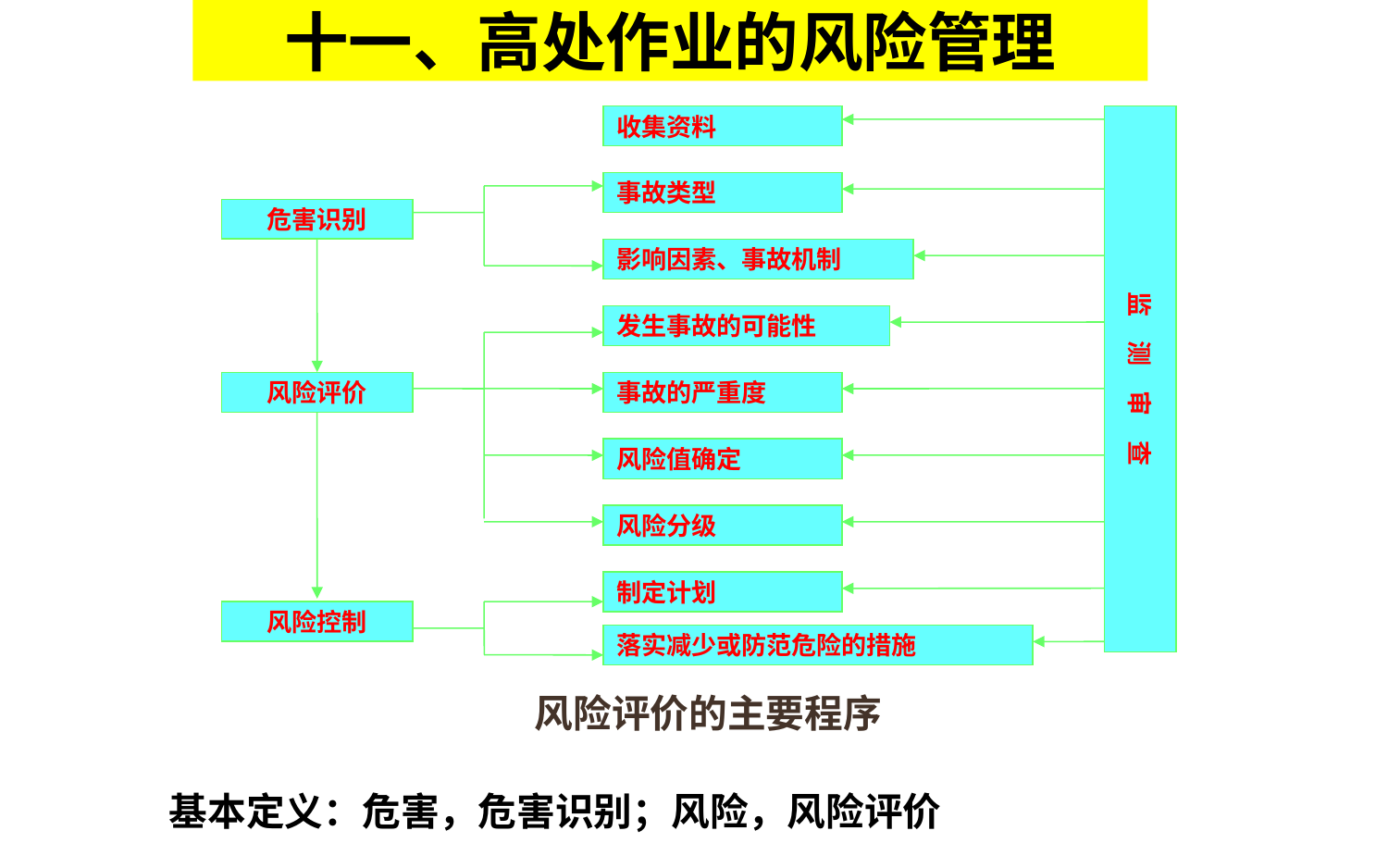

十一、高处作业的风险管理
收集资料
事故类型
影响因素、事故机制
发生事故的可能性
事故的严重度
风险值确定
风险分级
制定计划
落实减少或防范危险的措施
监　测　审　查

危害识别

风险评价

风险控制

风险评价的主要程序
基本定义：危害，危害识别；风险，风险评价